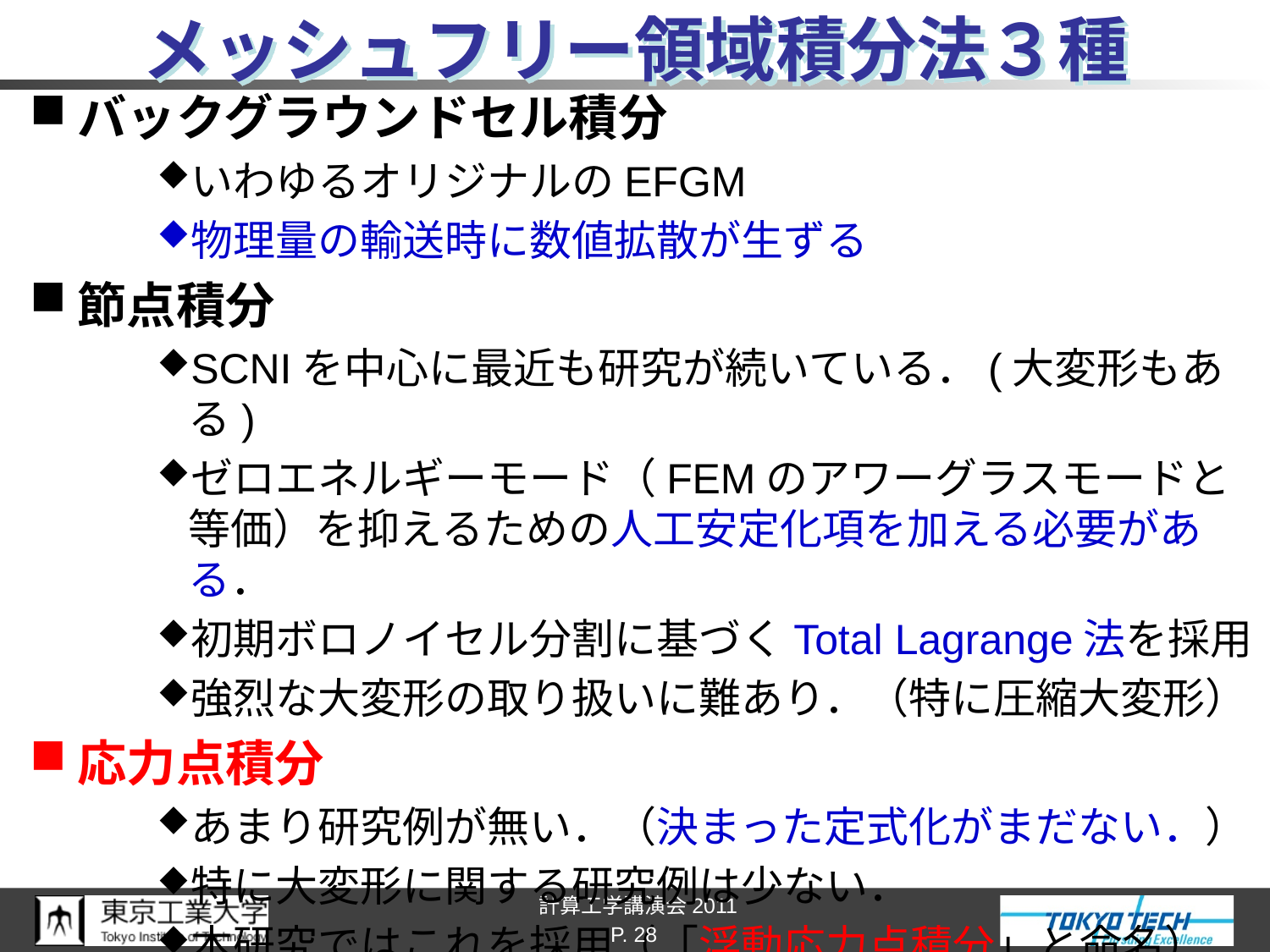

# メッシュフリー領域積分法３種
バックグラウンドセル積分
いわゆるオリジナルのEFGM
物理量の輸送時に数値拡散が生ずる
節点積分
SCNIを中心に最近も研究が続いている．(大変形もある)
ゼロエネルギーモード（FEMのアワーグラスモードと等価）を抑えるための人工安定化項を加える必要がある．
初期ボロノイセル分割に基づくTotal Lagrange法を採用
強烈な大変形の取り扱いに難あり．（特に圧縮大変形）
応力点積分
あまり研究例が無い．（決まった定式化がまだない．）
特に大変形に関する研究例は少ない．
本研究ではこれを採用（「浮動応力点積分」と命名）

P. 28